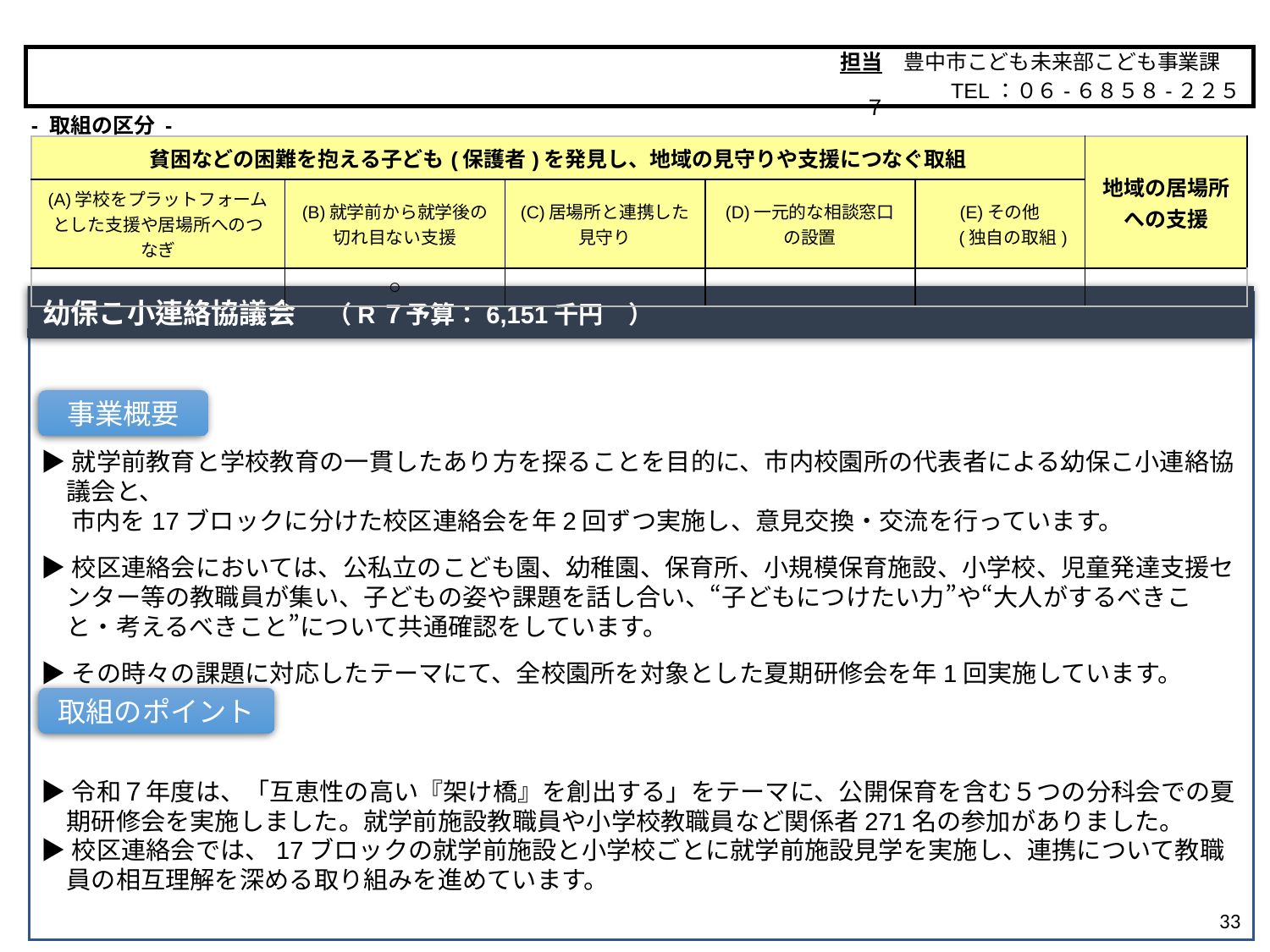

担当　豊中市こども未来部こども事業課
　　　　　TEL：０６-６８５８-２２５７
豊中市
- 取組の区分 -
| 貧困などの困難を抱える子ども(保護者)を発見し、地域の見守りや支援につなぐ取組 |  |  |  |  | 地域の居場所 への支援 |
| --- | --- | --- | --- | --- | --- |
| (A)学校をプラットフォームとした支援や居場所へのつなぎ | (B)就学前から就学後の 切れ目ない支援 | (C)居場所と連携した 見守り | (D)一元的な相談窓口 の設置 | (E)その他 　 (独自の取組) |  |
|  | ○ |  |  |  |  |
幼保こ小連絡協議会 　（R７予算：6,151千円　）

▶就学前教育と学校教育の一貫したあり方を探ることを目的に、市内校園所の代表者による幼保こ小連絡協議会と、
　 市内を17ブロックに分けた校区連絡会を年2回ずつ実施し、意見交換・交流を行っています。

▶校区連絡会においては、公私立のこども園、幼稚園、保育所、小規模保育施設、小学校、児童発達支援センター等の教職員が集い、子どもの姿や課題を話し合い、“子どもにつけたい力”や“大人がするべきこと・考えるべきこと”について共通確認をしています。

▶その時々の課題に対応したテーマにて、全校園所を対象とした夏期研修会を年1回実施しています。

▶令和７年度は、「互恵性の高い『架け橋』を創出する」をテーマに、公開保育を含む５つの分科会での夏期研修会を実施しました。就学前施設教職員や小学校教職員など関係者271名の参加がありました。
▶校区連絡会では、17ブロックの就学前施設と小学校ごとに就学前施設見学を実施し、連携について教職員の相互理解を深める取り組みを進めています。

事業概要
取組のポイント
33